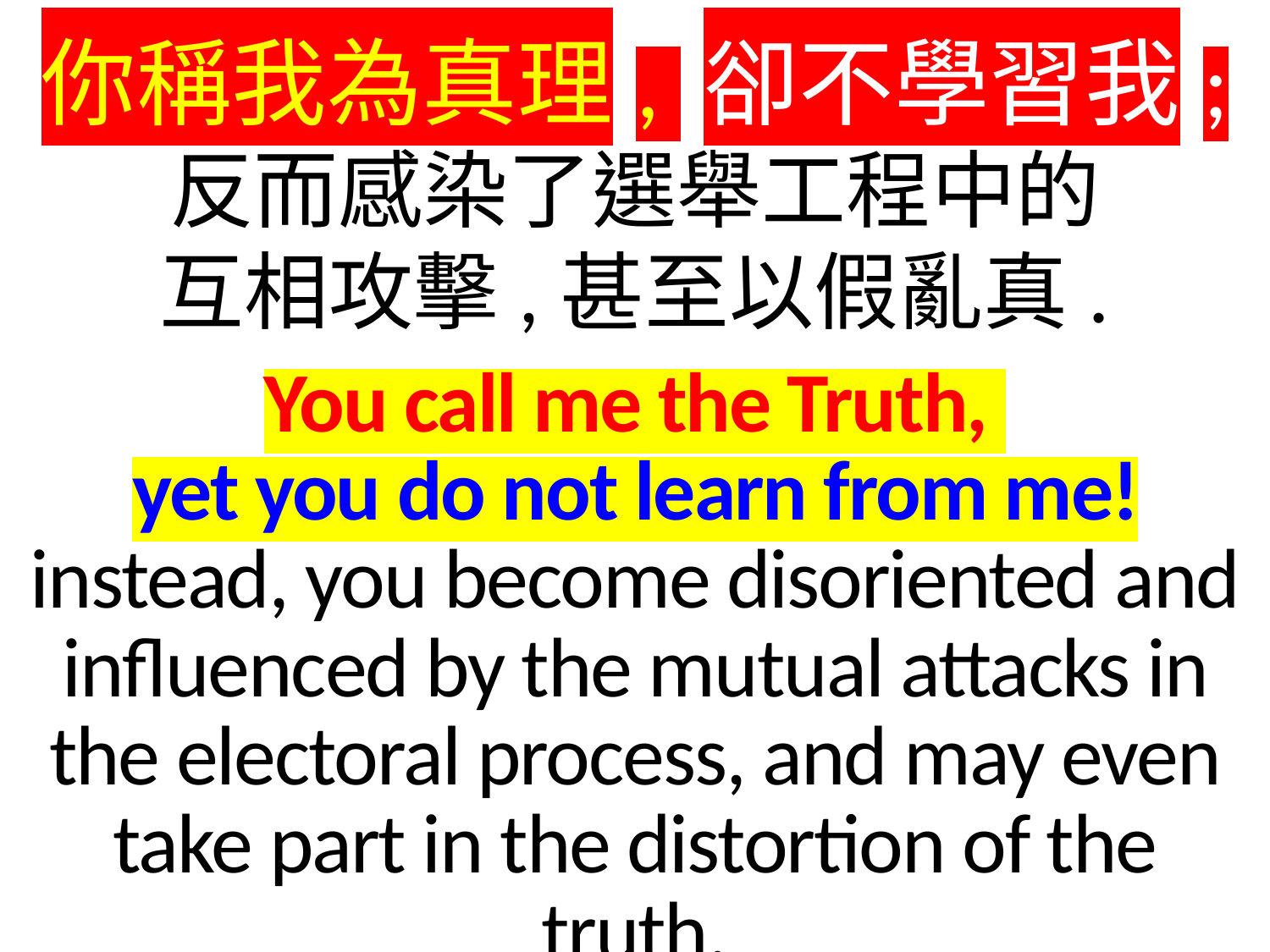

你稱我為真理, 卻不學習我;
反而感染了選舉工程中的
互相攻擊,甚至以假亂真.
You call me the Truth,
yet you do not learn from me! instead, you become disoriented and influenced by the mutual attacks in the electoral process, and may even take part in the distortion of the truth.